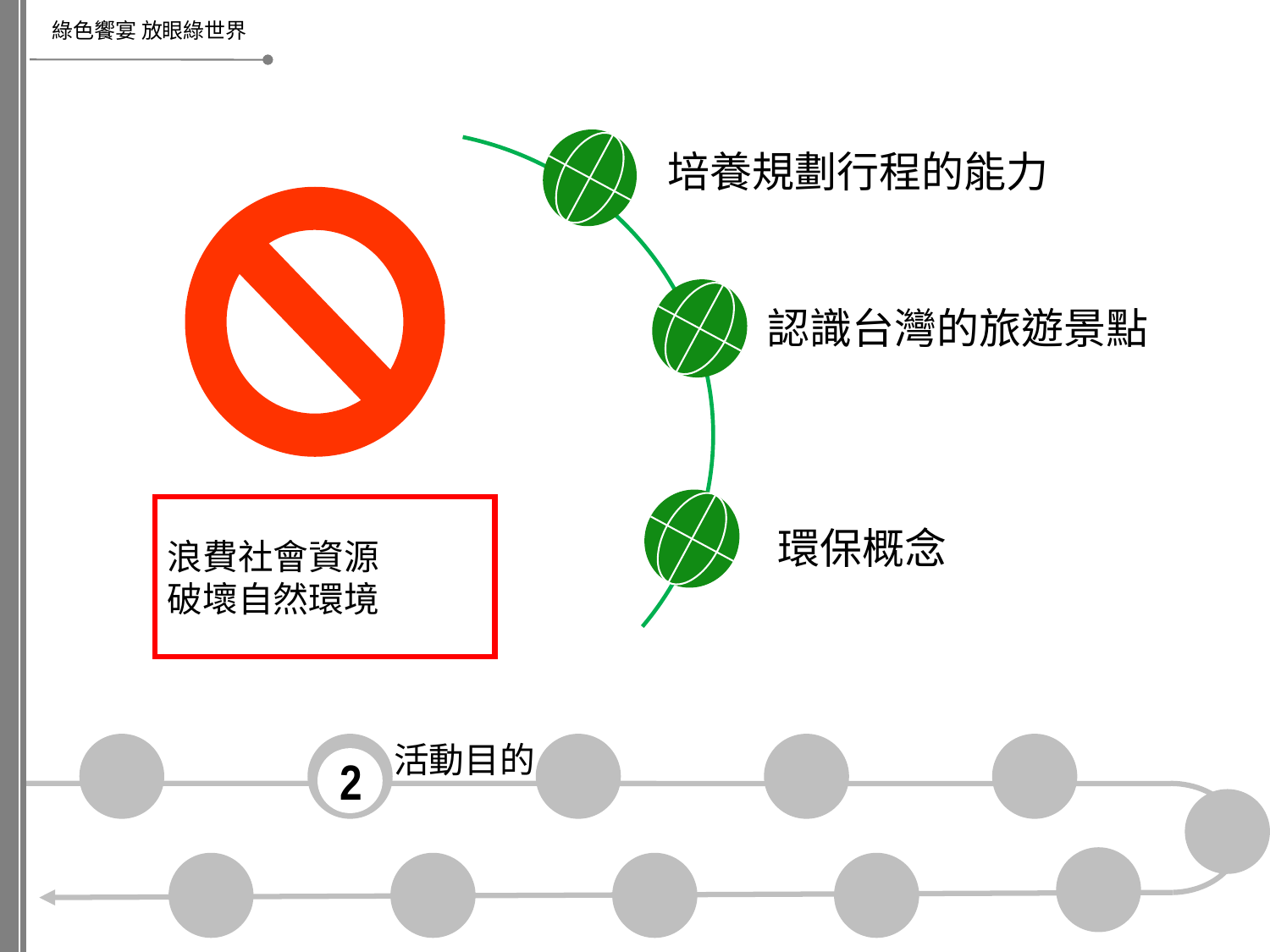

培養規劃行程的能力

認識台灣的旅遊景點

環保概念
浪費社會資源
破壞自然環境
活動目的
2